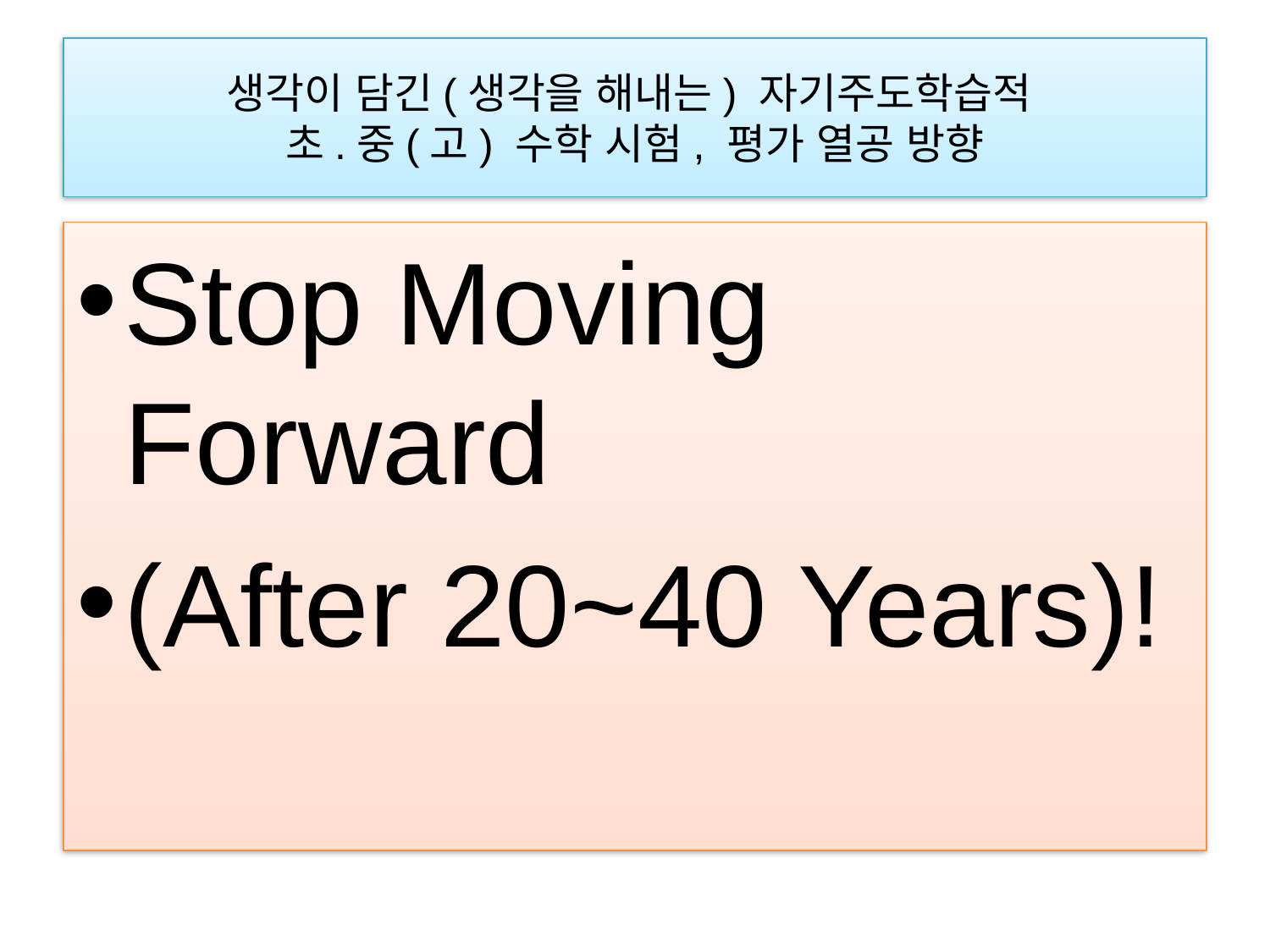

# 생각이 담긴(생각을 해내는) 자기주도학습적 초.중(고) 수학 시험, 평가 열공 방향
Stop Moving Forward
(After 20~40 Years)!